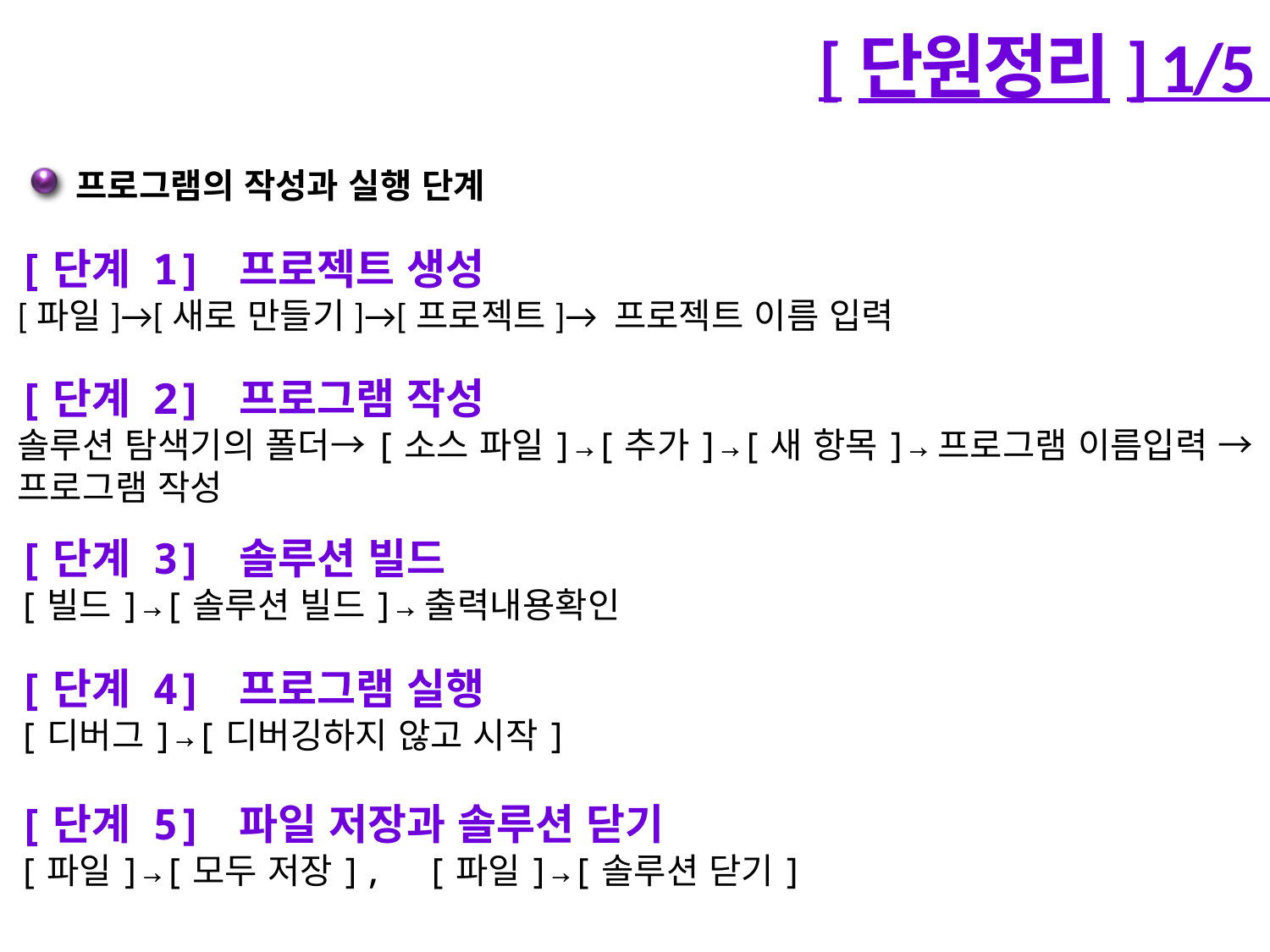

# [단원정리] 1/5
프로그램의 작성과 실행 단계

[단계 1] 프로젝트 생성
[파일]→[새로 만들기]→[프로젝트]→ 프로젝트 이름 입력
[단계 2] 프로그램 작성
솔루션 탐색기의 폴더→[소스 파일]→[추가]→[새 항목]→프로그램 이름입력 →프로그램 작성
[단계 3] 솔루션 빌드
[빌드]→[솔루션 빌드]→출력내용확인
[단계 4] 프로그램 실행
[디버그]→[디버깅하지 않고 시작]
[단계 5] 파일 저장과 솔루션 닫기
[파일]→[모두 저장],  [파일]→[솔루션 닫기]